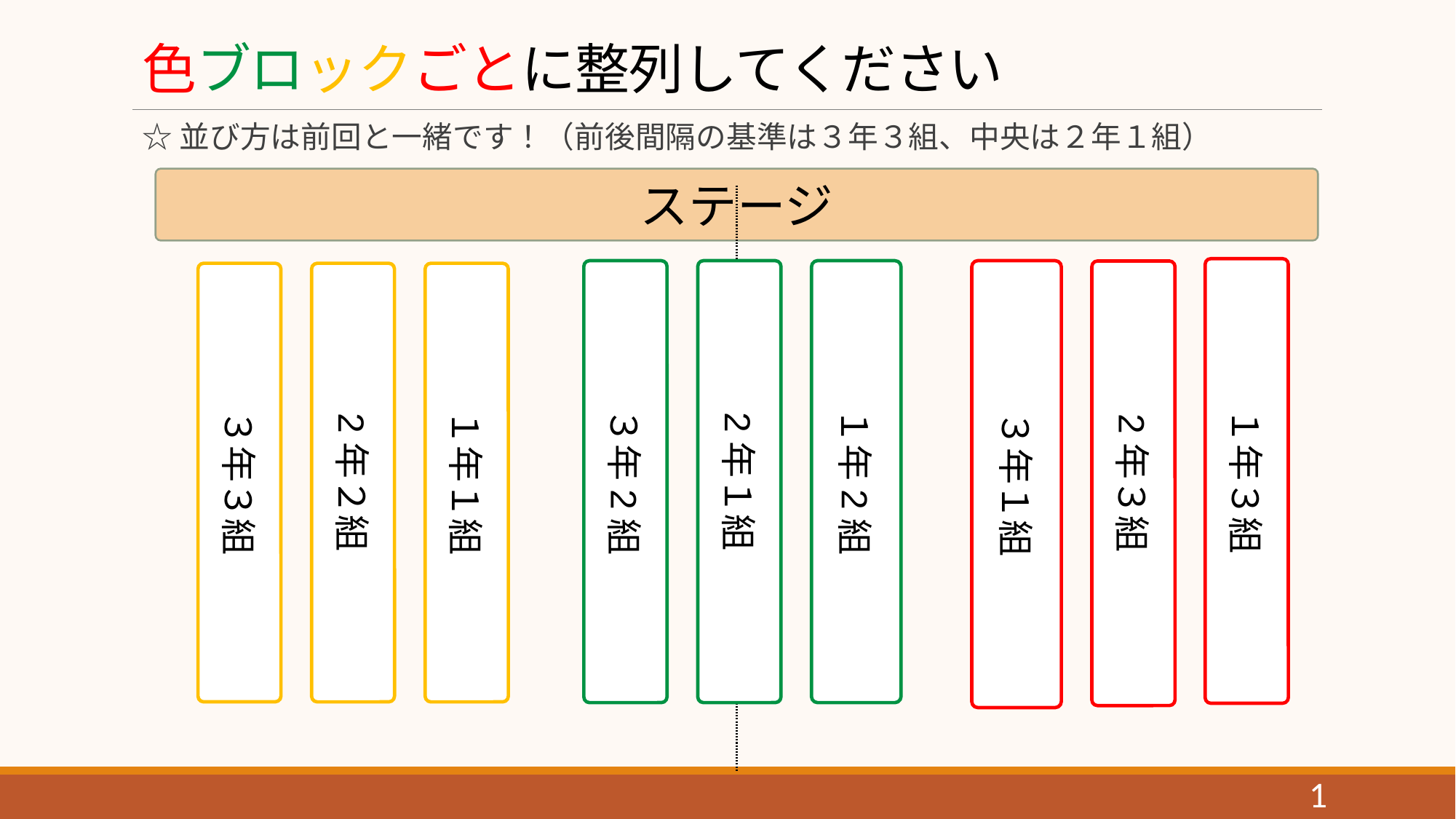

# 色ブロックごとに整列してください
☆並び方は前回と一緒です！（前後間隔の基準は３年３組、中央は２年１組）
ステージ
１年３組
３年2組
１年2組
３年１組
2年１組
2年３組
３年３組
2年２組
１年１組
1